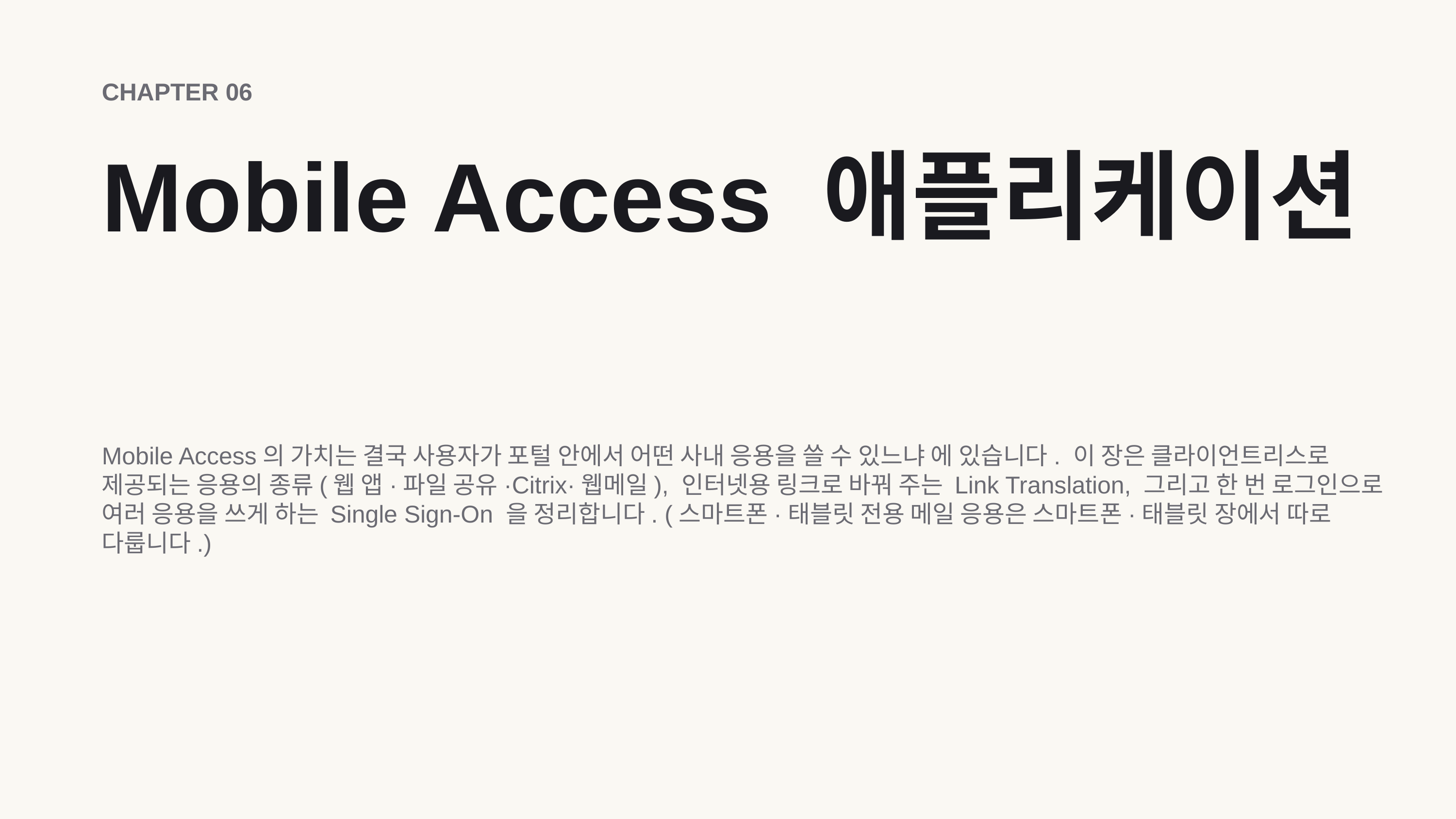

CHAPTER 06
Mobile Access 애플리케이션
Mobile Access의 가치는 결국 사용자가 포털 안에서 어떤 사내 응용을 쓸 수 있느냐 에 있습니다. 이 장은 클라이언트리스로 제공되는 응용의 종류(웹 앱·파일 공유·Citrix·웹메일), 인터넷용 링크로 바꿔 주는 Link Translation, 그리고 한 번 로그인으로 여러 응용을 쓰게 하는 Single Sign-On 을 정리합니다. (스마트폰·태블릿 전용 메일 응용은 스마트폰·태블릿 장에서 따로 다룹니다.)